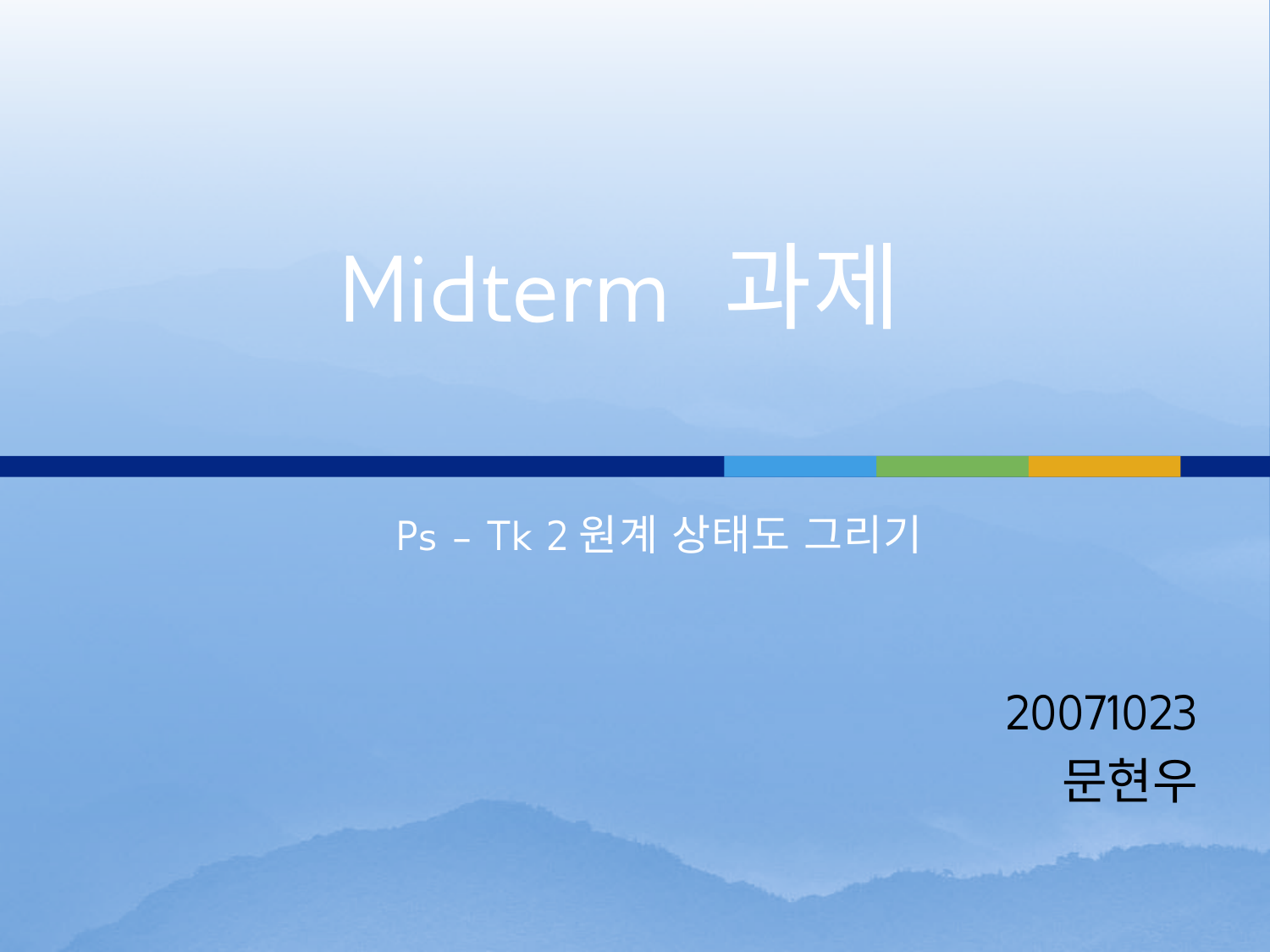

# Midterm 과제
Ps – Tk 2원계 상태도 그리기
20071023
문현우